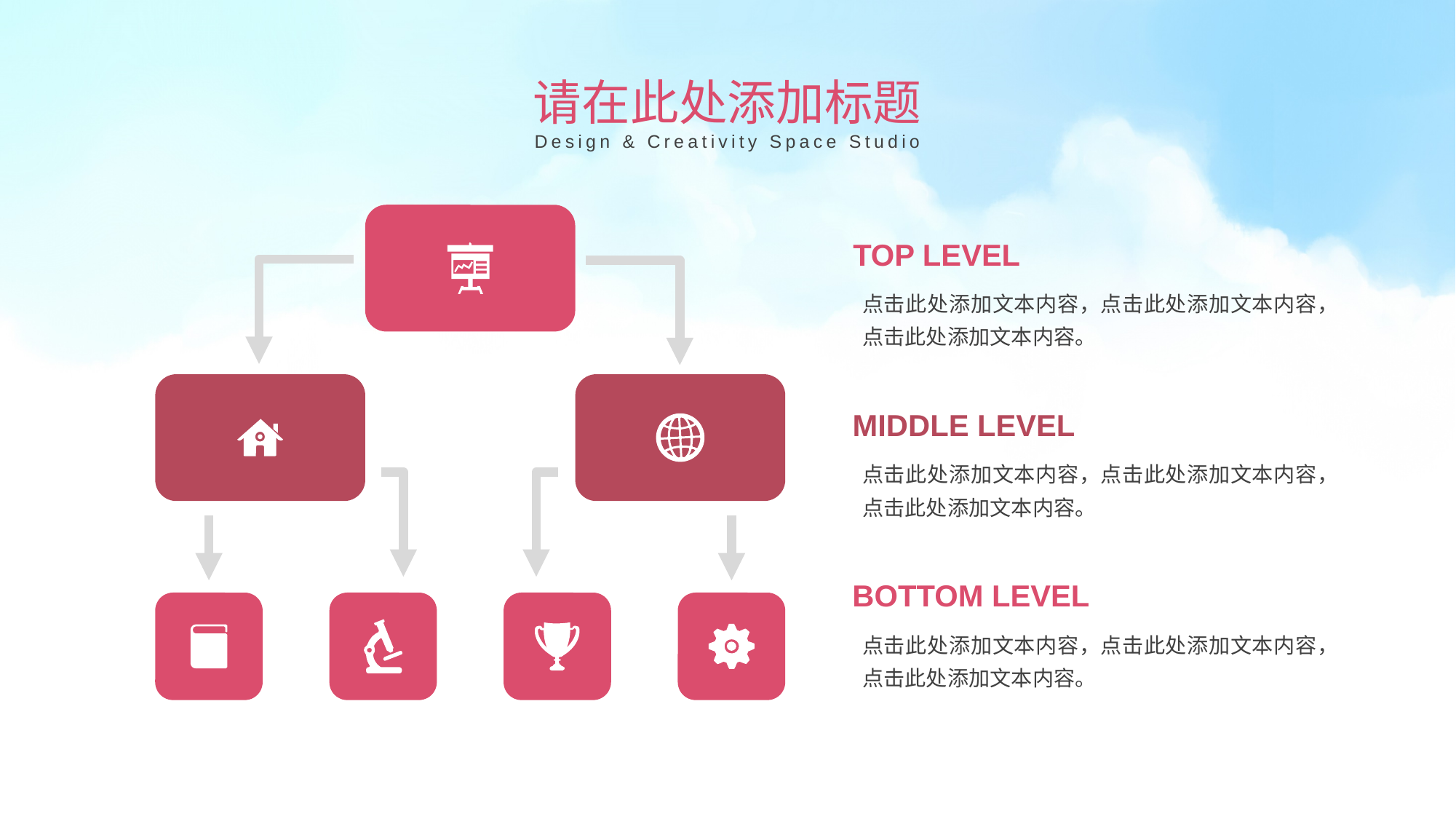

请在此处添加标题
Design & Creativity Space Studio

TOP LEVEL

点击此处添加文本内容，点击此处添加文本内容，点击此处添加文本内容。

MIDDLE LEVEL
点击此处添加文本内容，点击此处添加文本内容，点击此处添加文本内容。

BOTTOM LEVEL

点击此处添加文本内容，点击此处添加文本内容，点击此处添加文本内容。